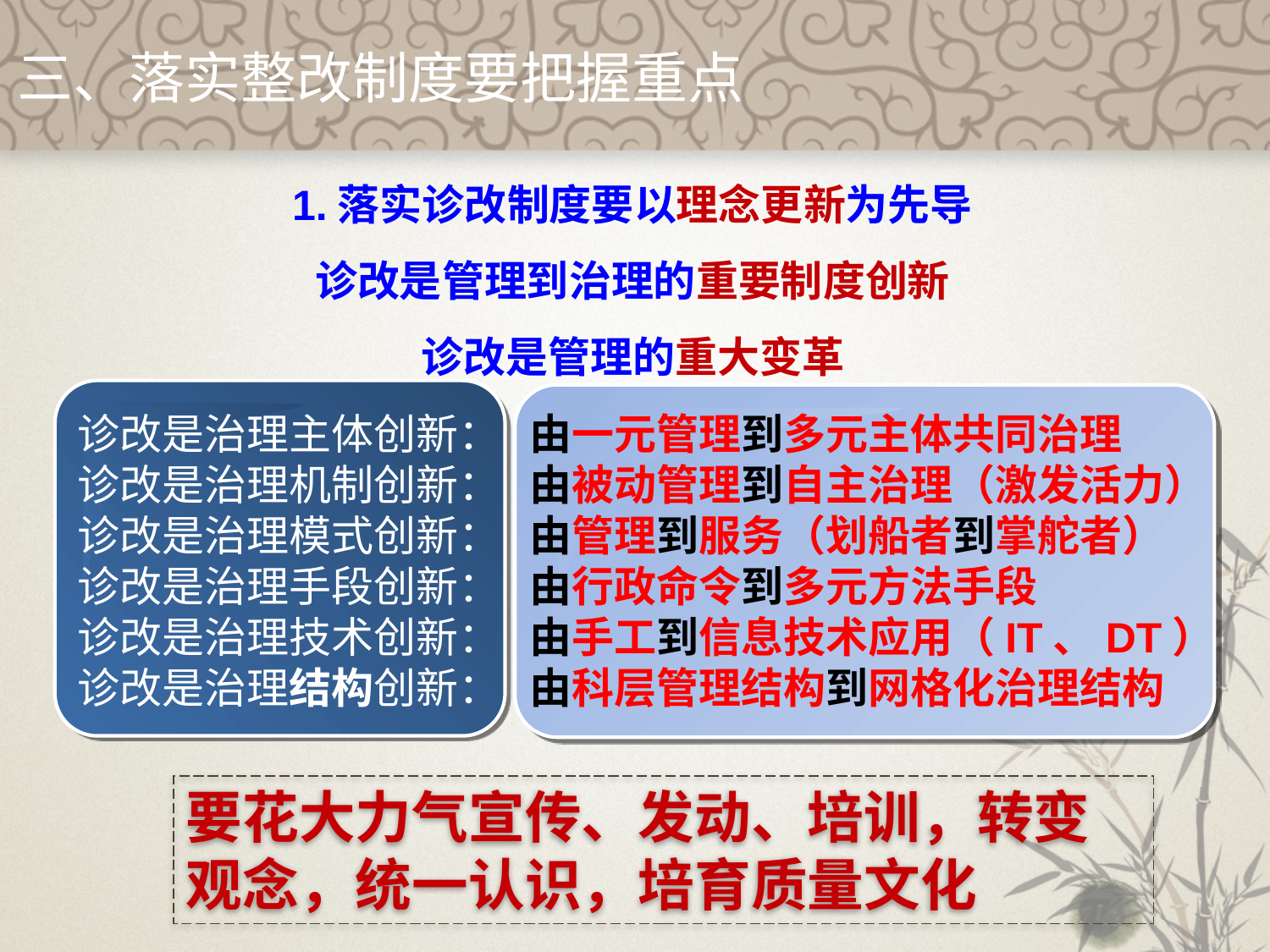

三、落实整改制度要把握重点
1.落实诊改制度要以理念更新为先导
诊改是管理到治理的重要制度创新
诊改是管理的重大变革

诊改是治理主体创新：   由一元管理到多元主体共同治理
诊改是治理机制创新：   由被动管理到自主治理（激发活力）
诊改是治理模式创新：   由管理到服务（划船者到掌舵者）
诊改是治理手段创新：   由行政命令到多元方法手段
诊改是治理技术创新：   由手工到信息技术应用（IT、DT）
诊改是治理结构创新：   由科层管理结构到网格化治理结构
要花大力气宣传、发动、培训，转变观念，统一认识，培育质量文化